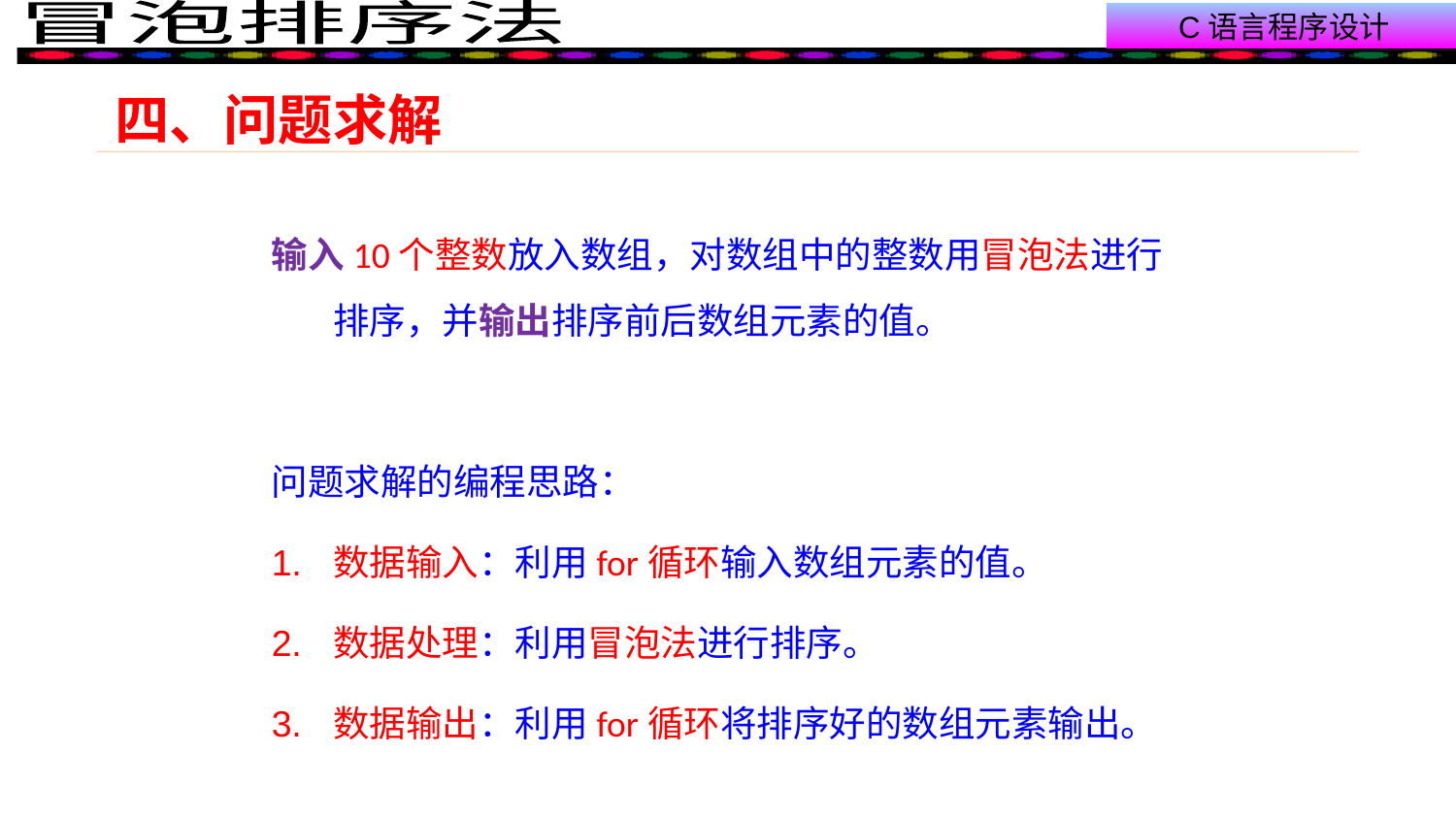

# 四、问题求解
输入10个整数放入数组，对数组中的整数用冒泡法进行排序，并输出排序前后数组元素的值。

问题求解的编程思路：
数据输入：利用for循环输入数组元素的值。
数据处理：利用冒泡法进行排序。
数据输出：利用for循环将排序好的数组元素输出。